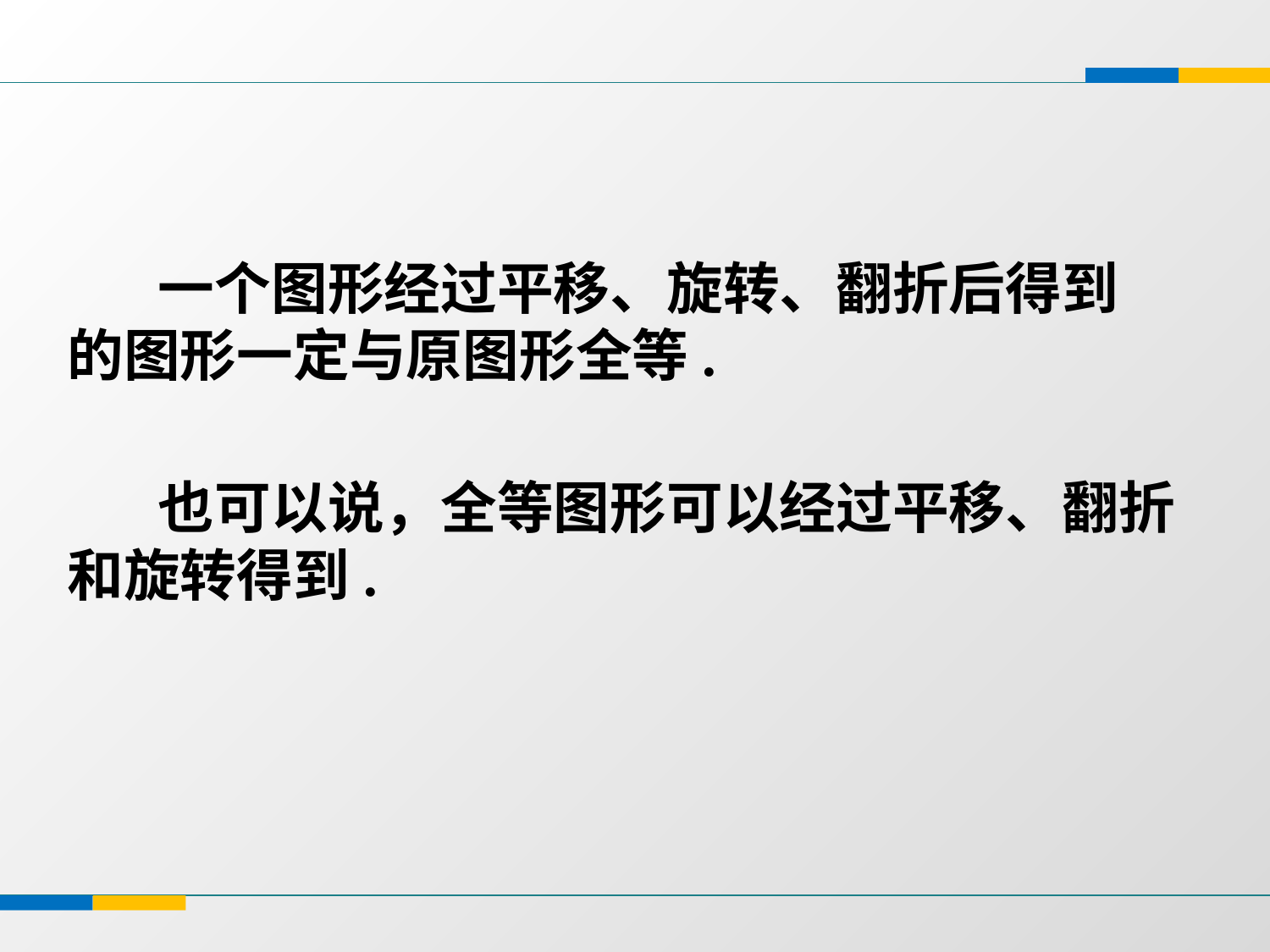

一个图形经过平移、旋转、翻折后得到的图形一定与原图形全等.
      也可以说，全等图形可以经过平移、翻折和旋转得到.